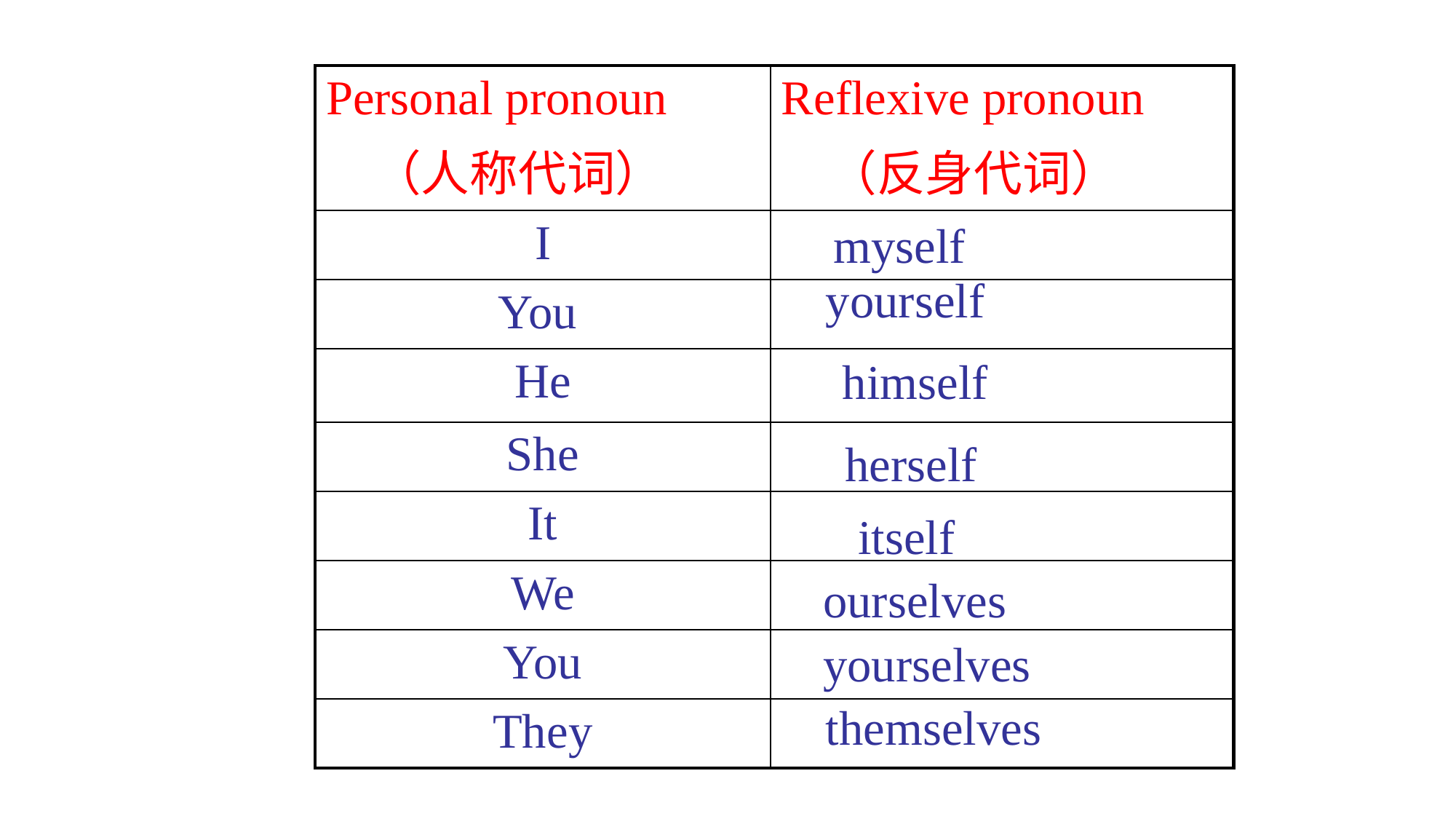

| Personal pronoun （人称代词） | Reflexive pronoun （反身代词） |
| --- | --- |
| I |  |
| You |  |
| He |  |
| She |  |
| It |  |
| We |  |
| You |  |
| They |  |
myself
yourself
himself
herself
itself
ourselves
yourselves
themselves